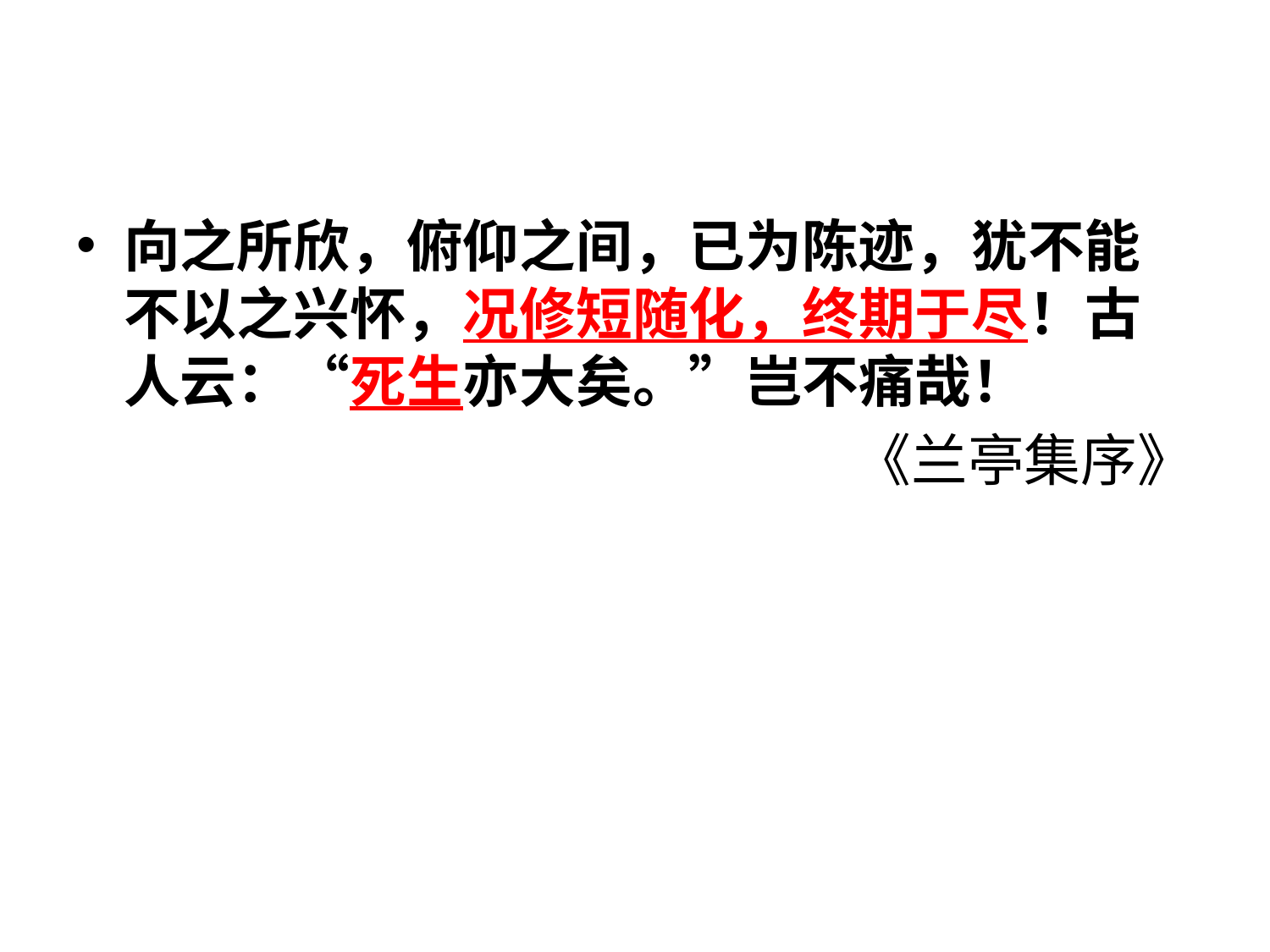

向之所欣，俯仰之间，已为陈迹，犹不能不以之兴怀，况修短随化，终期于尽！古人云：“死生亦大矣。”岂不痛哉！
                                                     《兰亭集序》